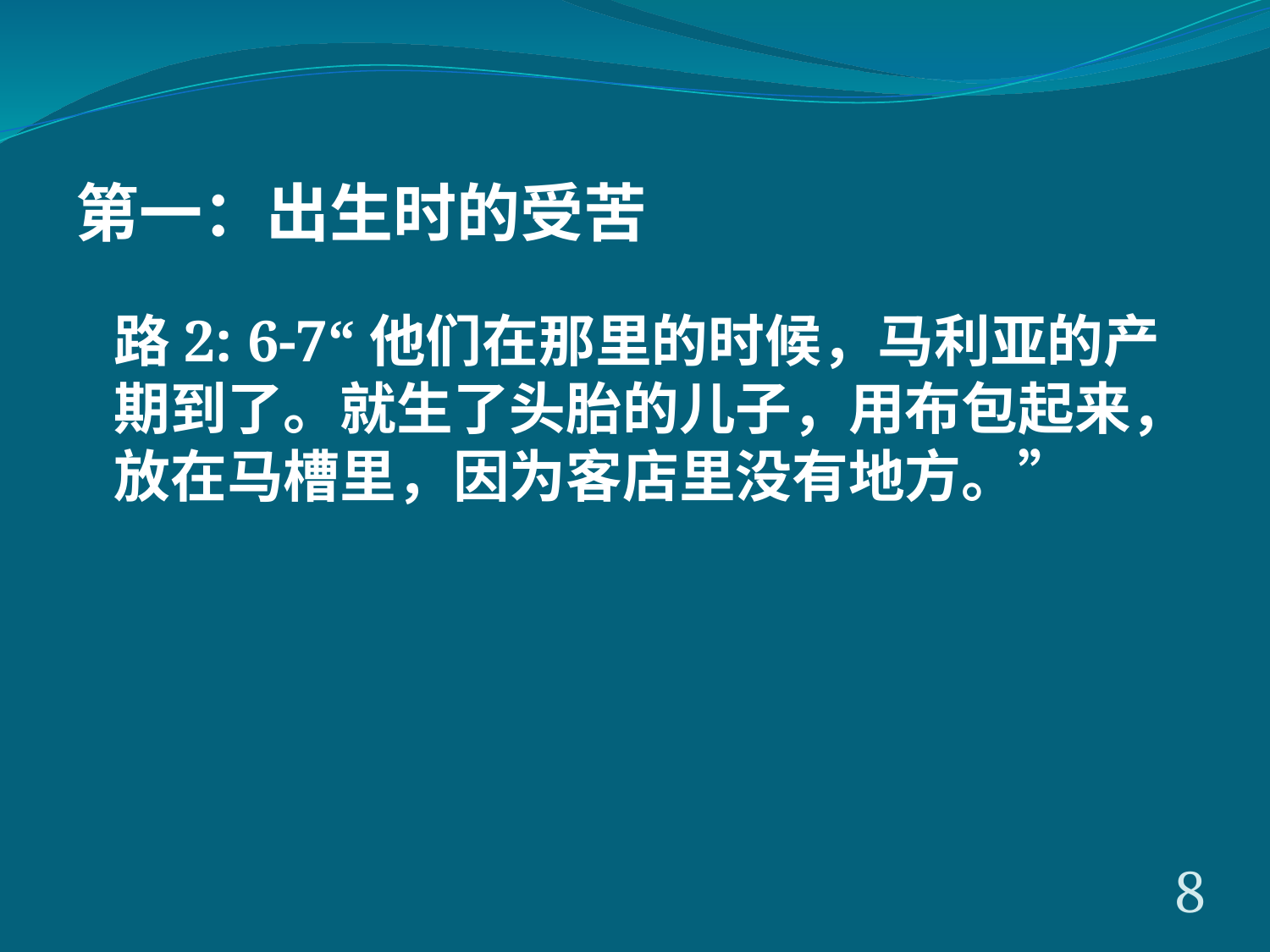

第一：出生时的受苦

	路2: 6-7“他们在那里的时候，马利亚的产期到了。就生了头胎的儿子，用布包起来，放在马槽里，因为客店里没有地方。”

8